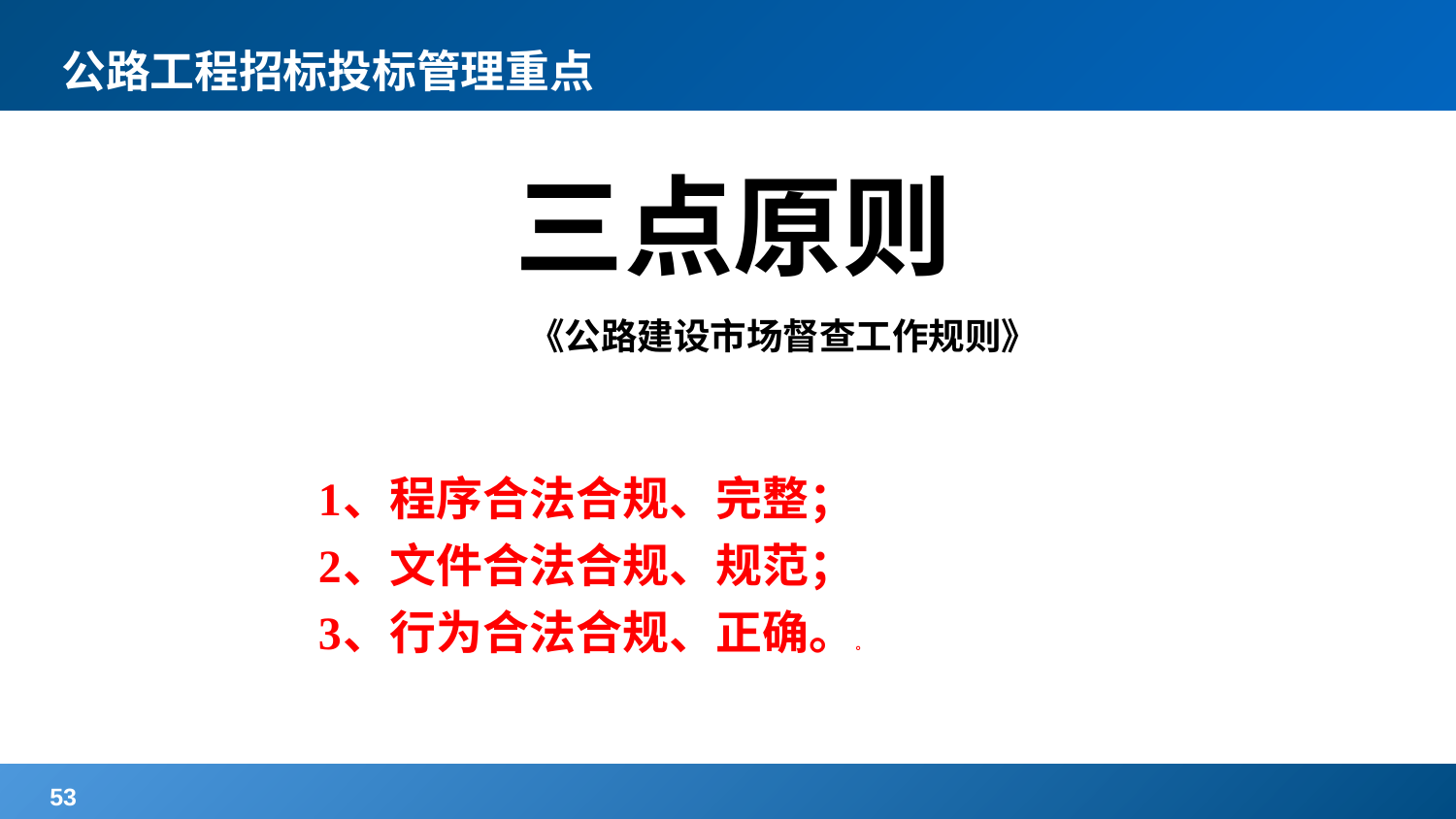

# 公路工程招标投标管理重点
三点原则
《公路建设市场督查工作规则》
1、程序合法合规、完整；
2、文件合法合规、规范；
3、行为合法合规、正确。。